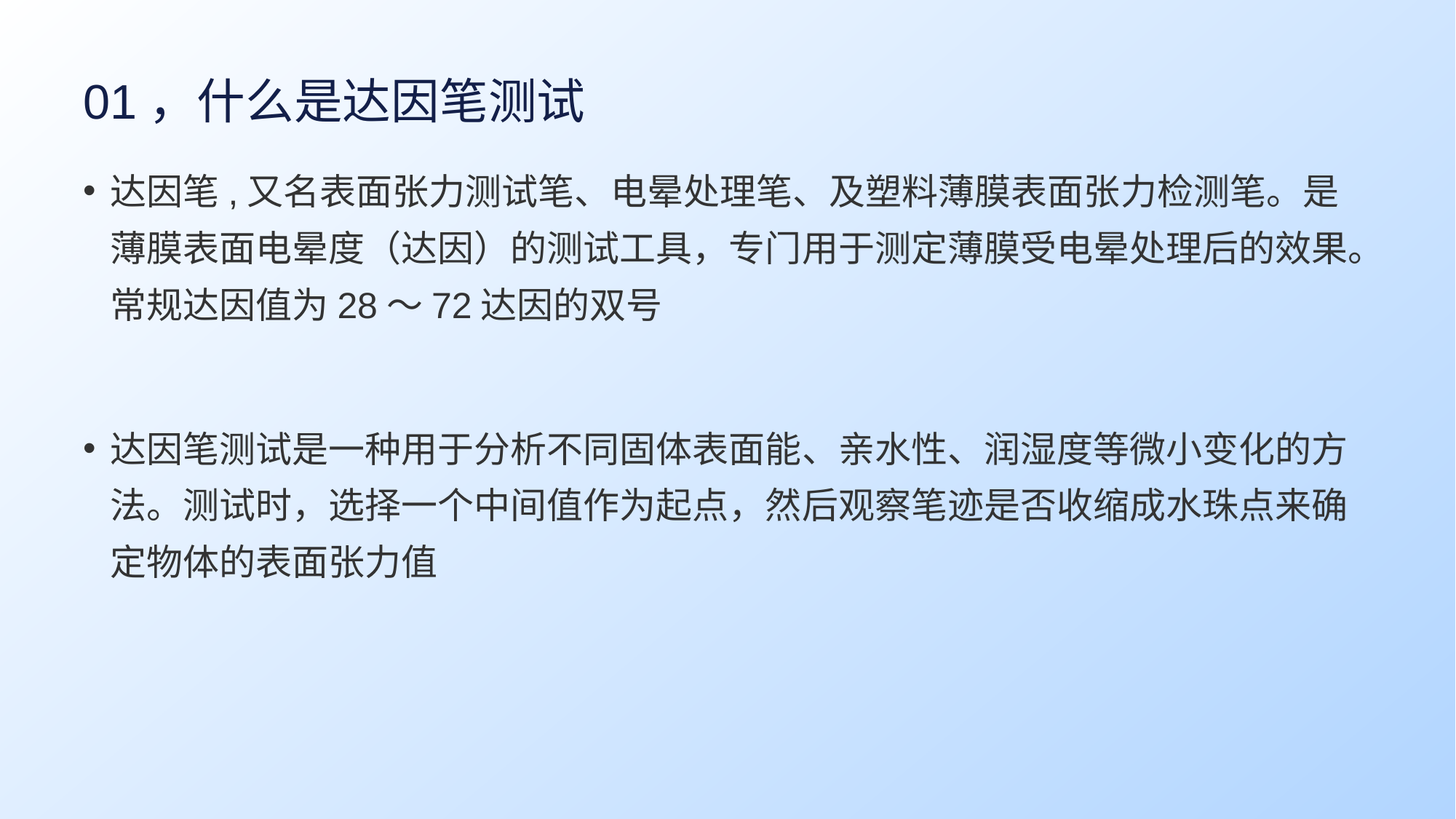

# 01，什么是达因笔测试
达因笔,又名表面张力测试笔、电晕处理笔、及塑料薄膜表面张力检测笔。是薄膜表面电晕度（达因）的测试工具，专门用于测定薄膜受电晕处理后的效果。常规达因值为28～72达因的双号

达因笔测试是一种用于分析不同固体表面能、亲水性、润湿度等微小变化的方法。测试时，选择一个中间值作为起点，然后观察笔迹是否收缩成水珠点来确定物体的表面张力值